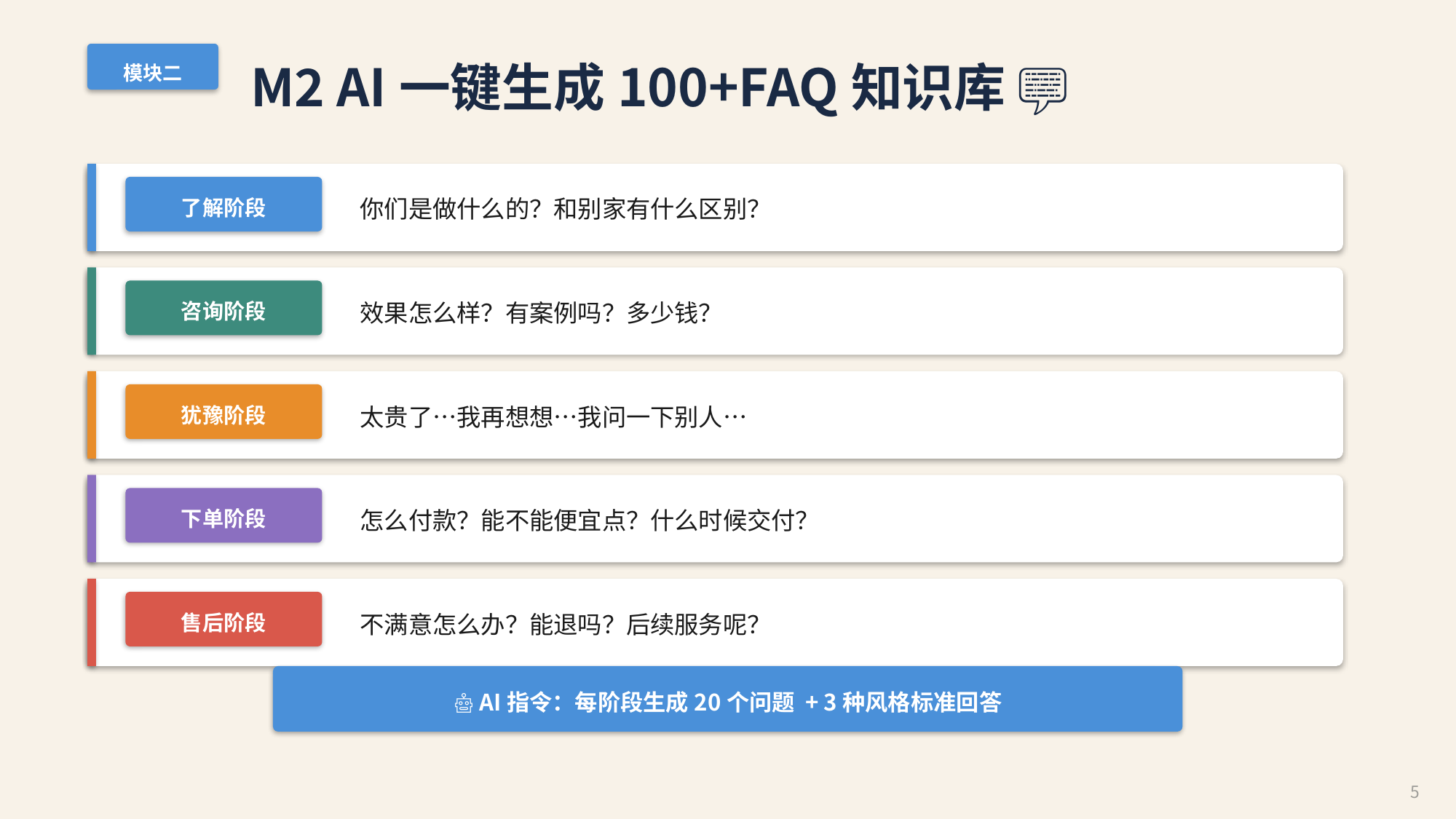

M2 AI一键生成100+FAQ知识库 💬
模块二

你们是做什么的？和别家有什么区别？
了解阶段

效果怎么样？有案例吗？多少钱？
咨询阶段

太贵了…我再想想…我问一下别人…
犹豫阶段

怎么付款？能不能便宜点？什么时候交付？
下单阶段

不满意怎么办？能退吗？后续服务呢？
售后阶段

🤖 AI指令：每阶段生成20个问题 + 3种风格标准回答
5